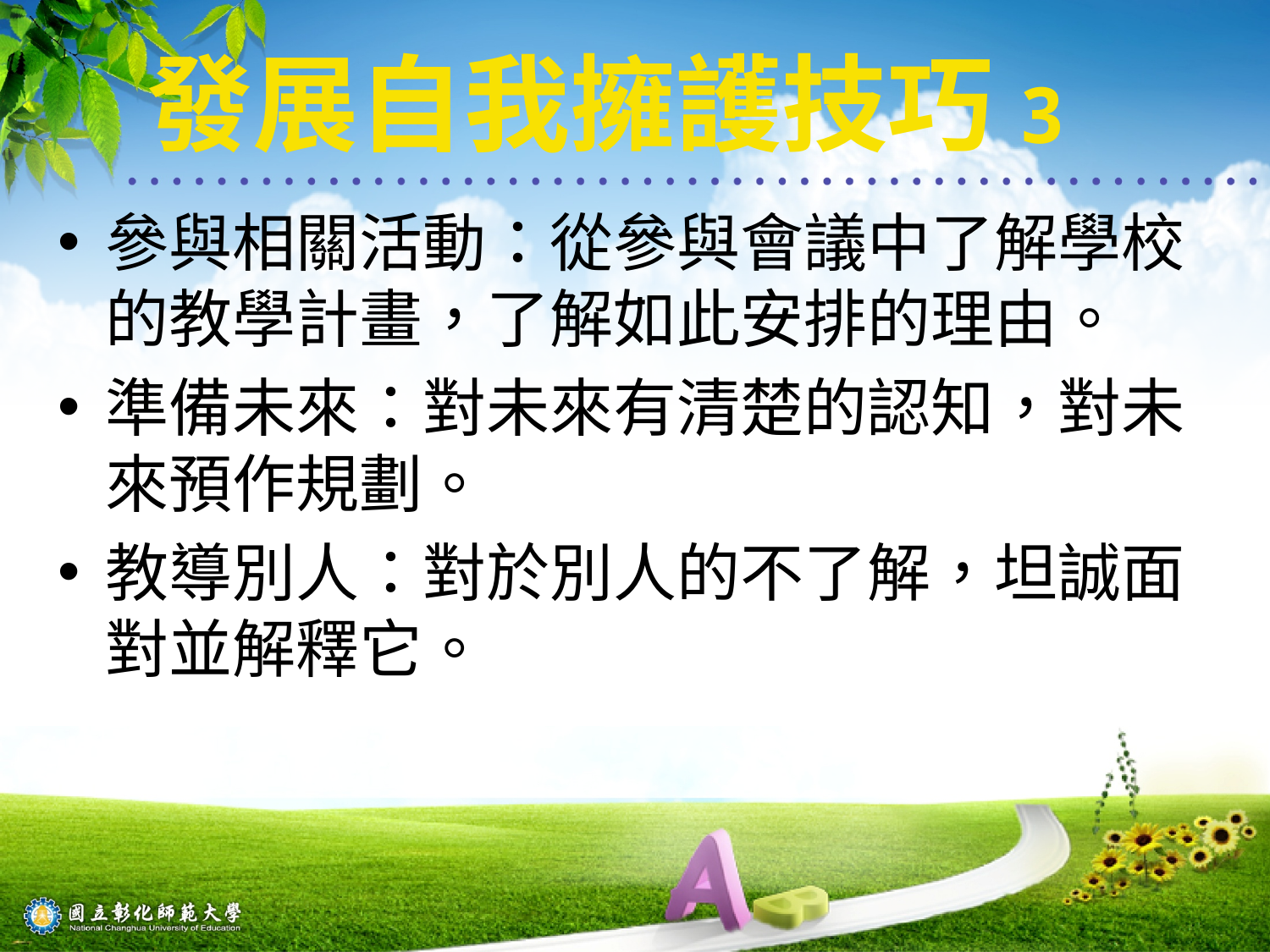

# 發展自我擁護技巧3
參與相關活動：從參與會議中了解學校的教學計畫，了解如此安排的理由。
準備未來：對未來有清楚的認知，對未來預作規劃。
教導別人：對於別人的不了解，坦誠面對並解釋它。